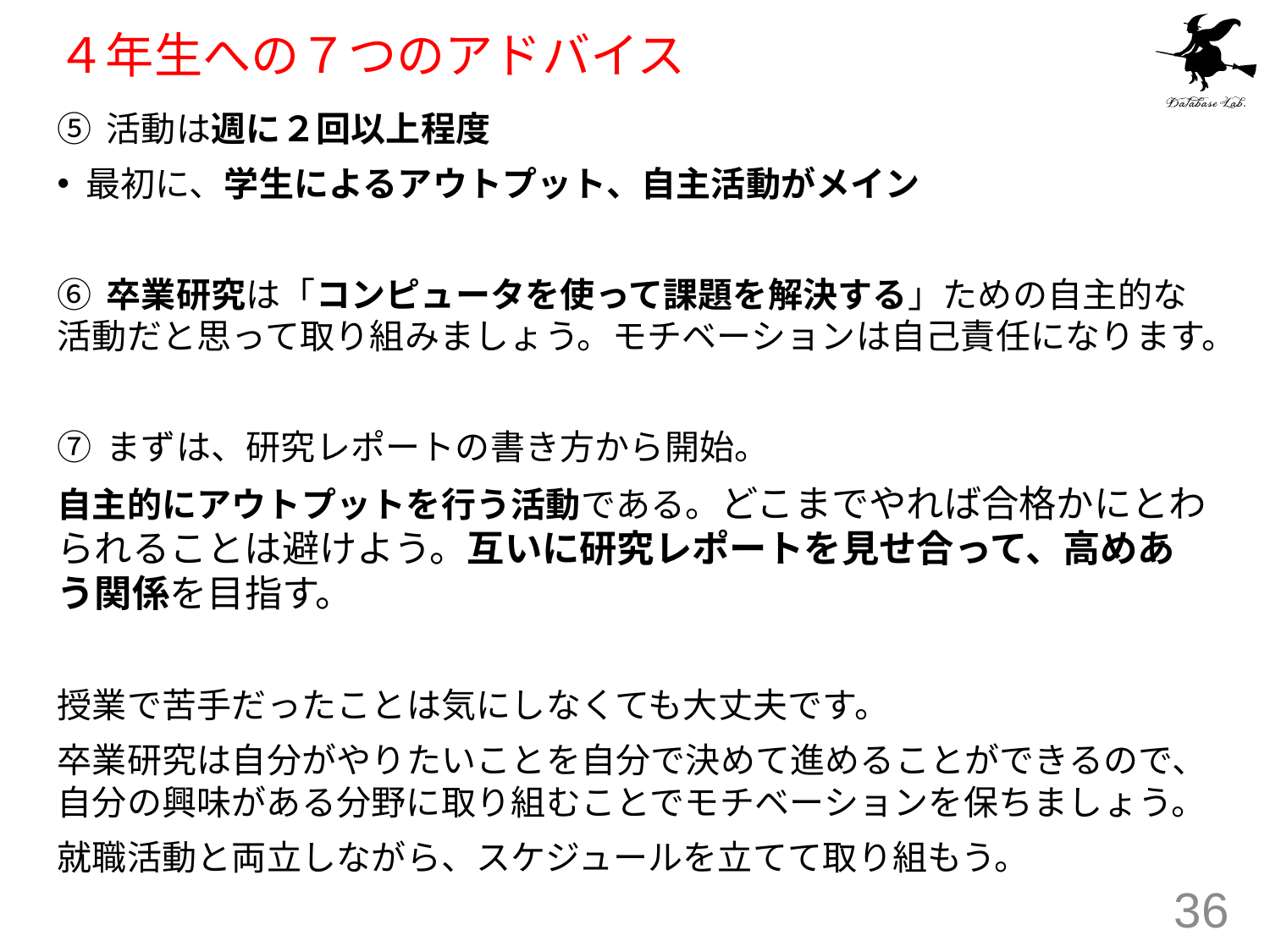

# ４年生への７つのアドバイス
⑤ 活動は週に２回以上程度
最初に、学生によるアウトプット、自主活動がメイン

⑥ 卒業研究は「コンピュータを使って課題を解決する」ための自主的な活動だと思って取り組みましょう。モチベーションは自己責任になります。

⑦ まずは、研究レポートの書き方から開始。
自主的にアウトプットを行う活動である。どこまでやれば合格かにとわられることは避けよう。互いに研究レポートを見せ合って、高めあう関係を目指す。

授業で苦手だったことは気にしなくても大丈夫です。
卒業研究は自分がやりたいことを自分で決めて進めることができるので、自分の興味がある分野に取り組むことでモチベーションを保ちましょう。
就職活動と両立しながら、スケジュールを立てて取り組もう。
36